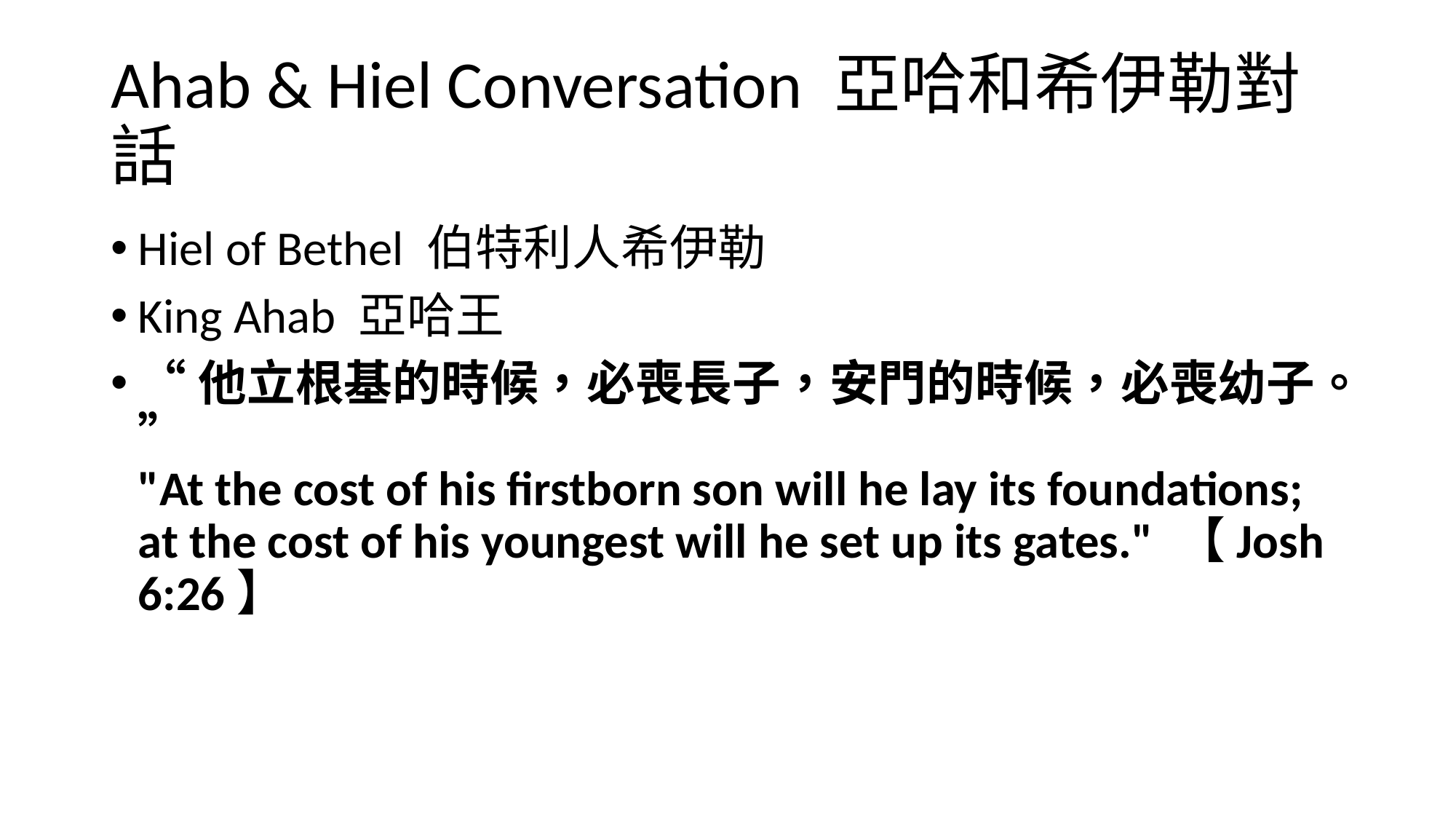

# Ahab & Hiel Conversation 亞哈和希伊勒對話
Hiel of Bethel 伯特利人希伊勒
King Ahab 亞哈王
“他立根基的時候，必喪長子，安門的時候，必喪幼子。”
"At the cost of his firstborn son will he lay its foundations; at the cost of his youngest will he set up its gates." 【Josh 6:26】